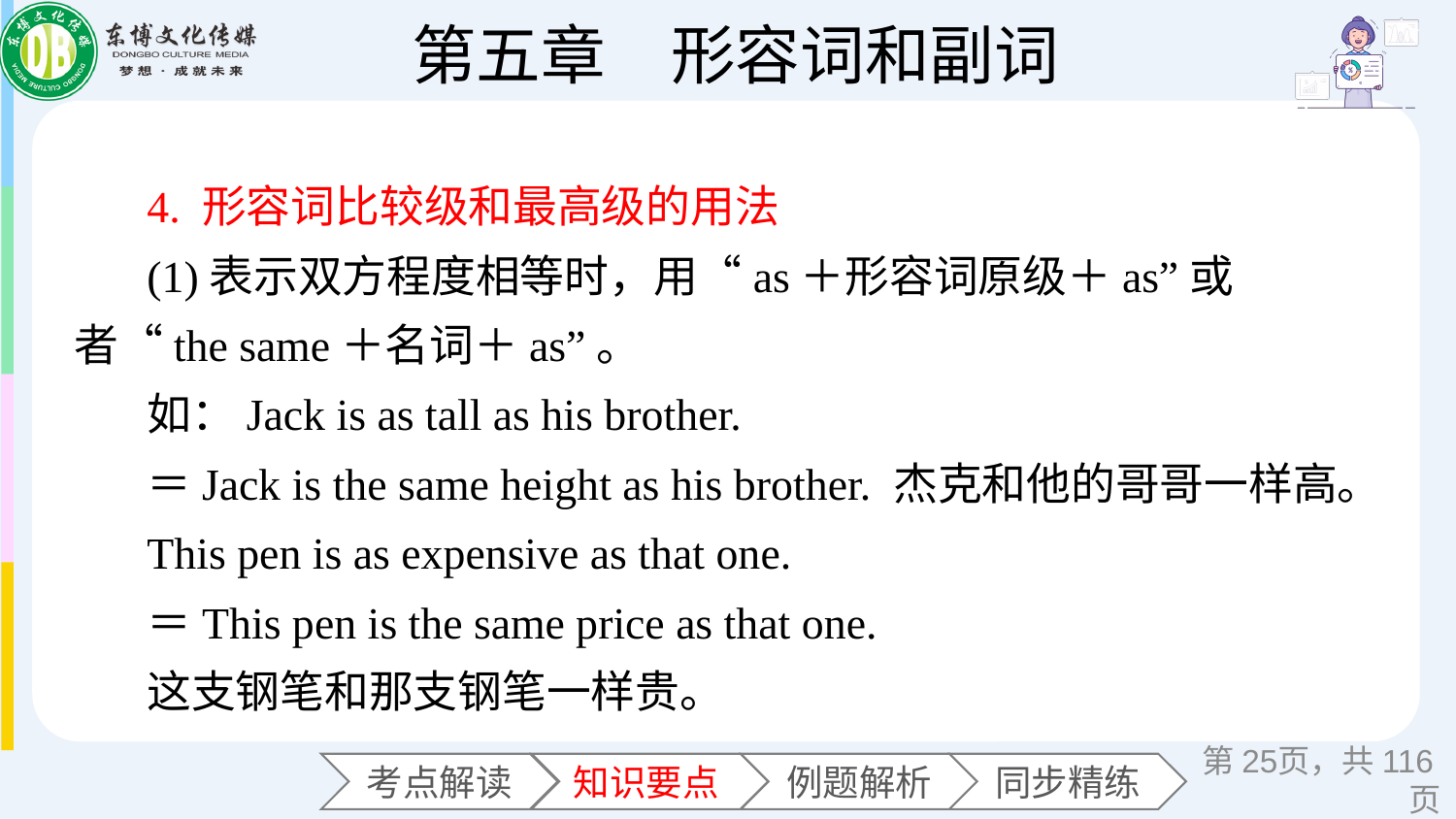

4. 形容词比较级和最高级的用法
(1)表示双方程度相等时，用“as＋形容词原级＋as”或者“the same＋名词＋as”。
如：Jack is as tall as his brother.
＝Jack is the same height as his brother. 杰克和他的哥哥一样高。
This pen is as expensive as that one.
＝This pen is the same price as that one.
这支钢笔和那支钢笔一样贵。
第25页，共116页